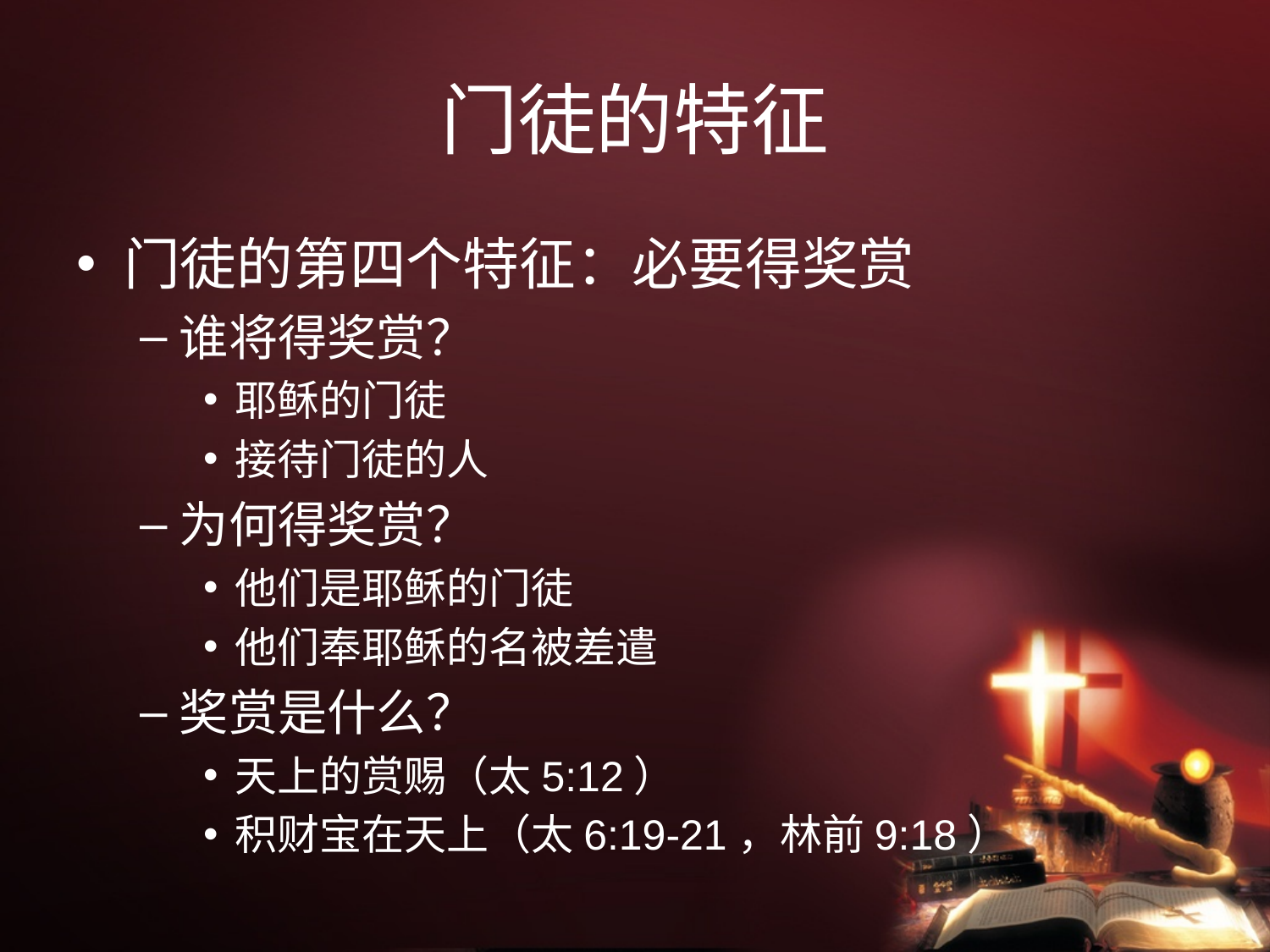

# 门徒的特征
门徒的第四个特征：必要得奖赏
谁将得奖赏？
耶稣的门徒
接待门徒的人
为何得奖赏？
他们是耶稣的门徒
他们奉耶稣的名被差遣
奖赏是什么？
天上的赏赐（太5:12）
积财宝在天上（太6:19-21，林前9:18）